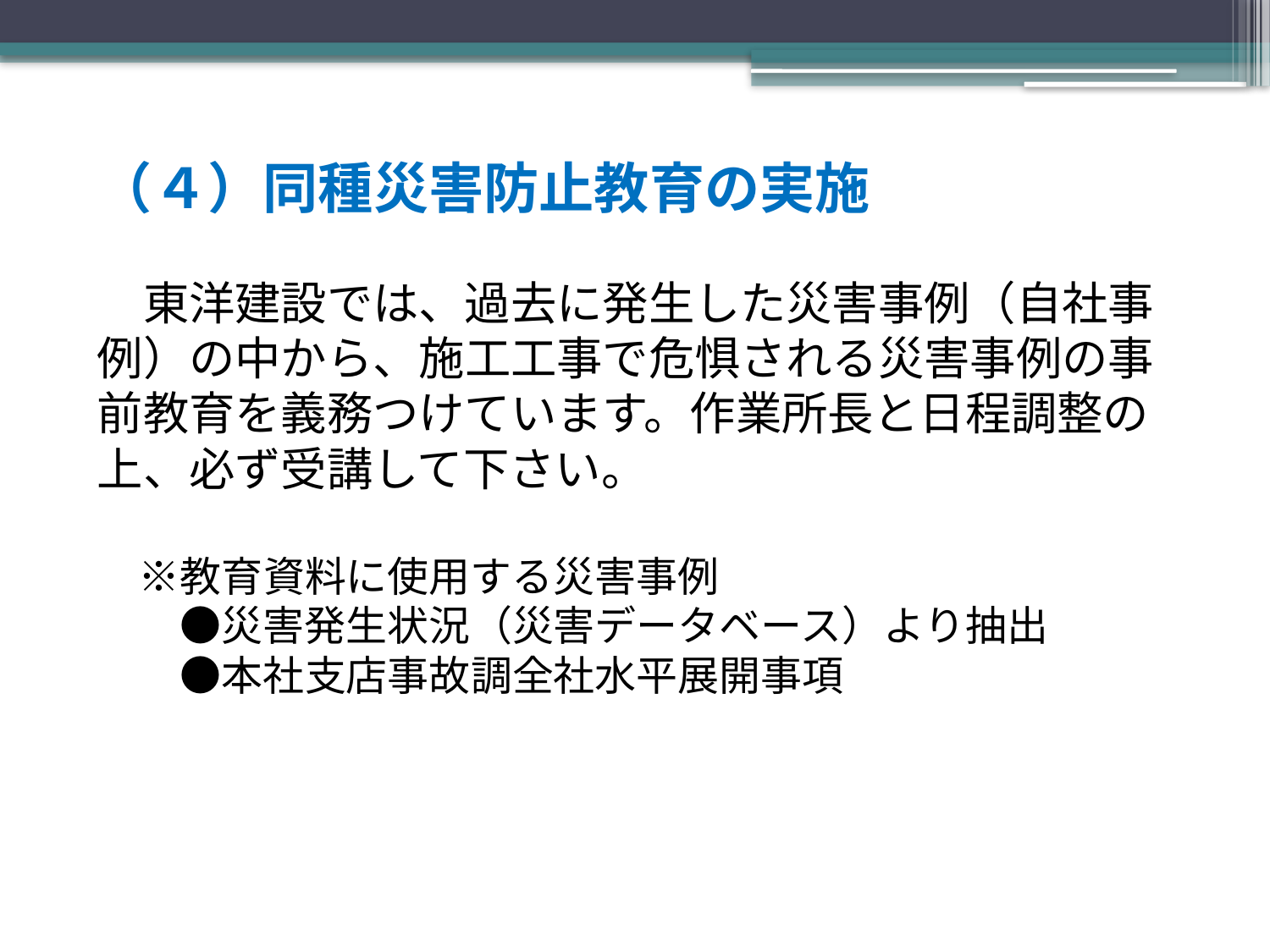

# （４）同種災害防止教育の実施 　 　東洋建設では、過去に発生した災害事例（自社事例）の中から、施工工事で危惧される災害事例の事前教育を義務つけています。作業所長と日程調整の上、必ず受講して下さい。 　※教育資料に使用する災害事例 　　●災害発生状況（災害データベース）より抽出 　　●本社支店事故調全社水平展開事項